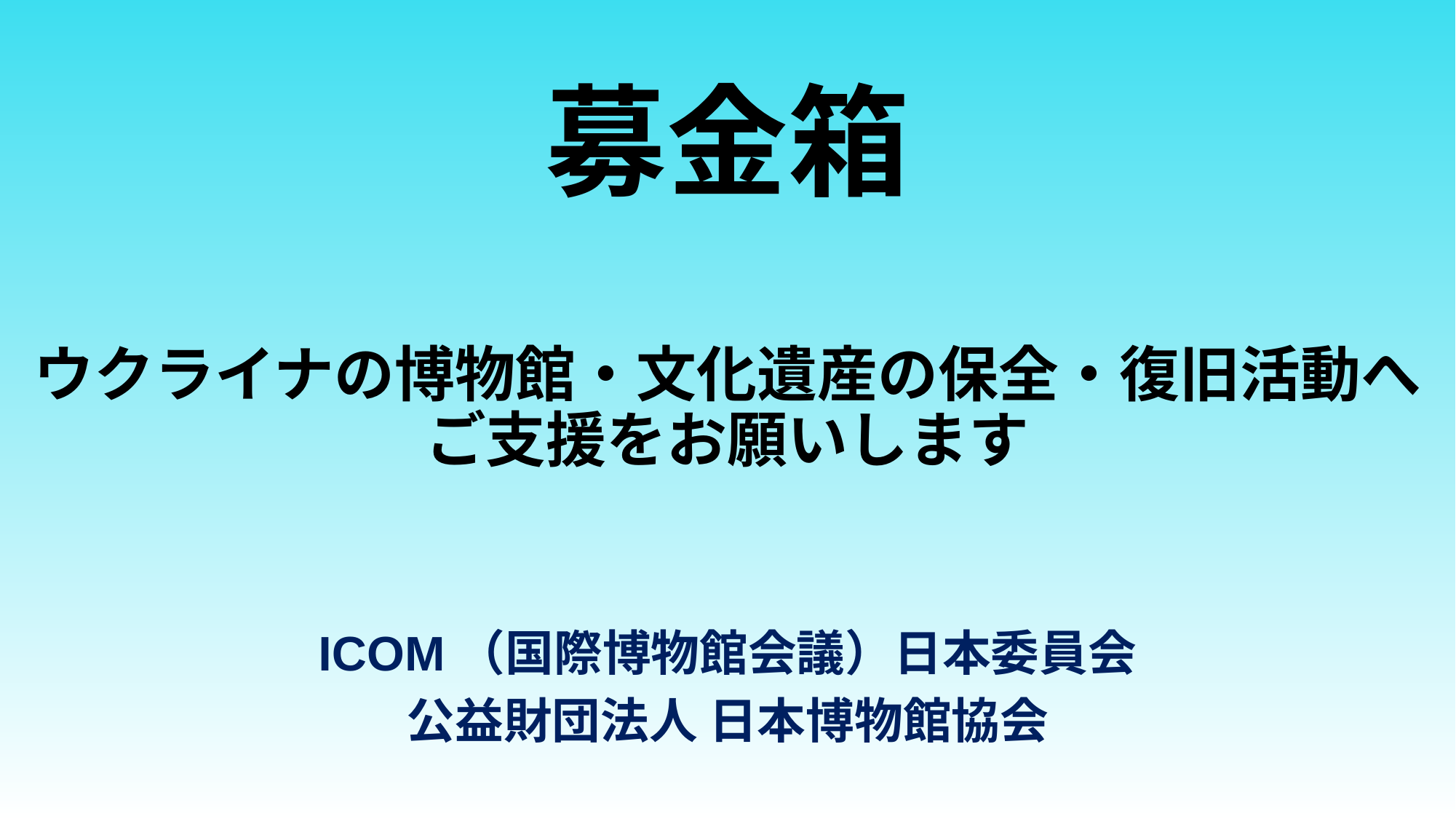

募金箱
# ウクライナの博物館・文化遺産の保全・復旧活動へご支援をお願いします
ICOM（国際博物館会議）日本委員会
公益財団法人 日本博物館協会